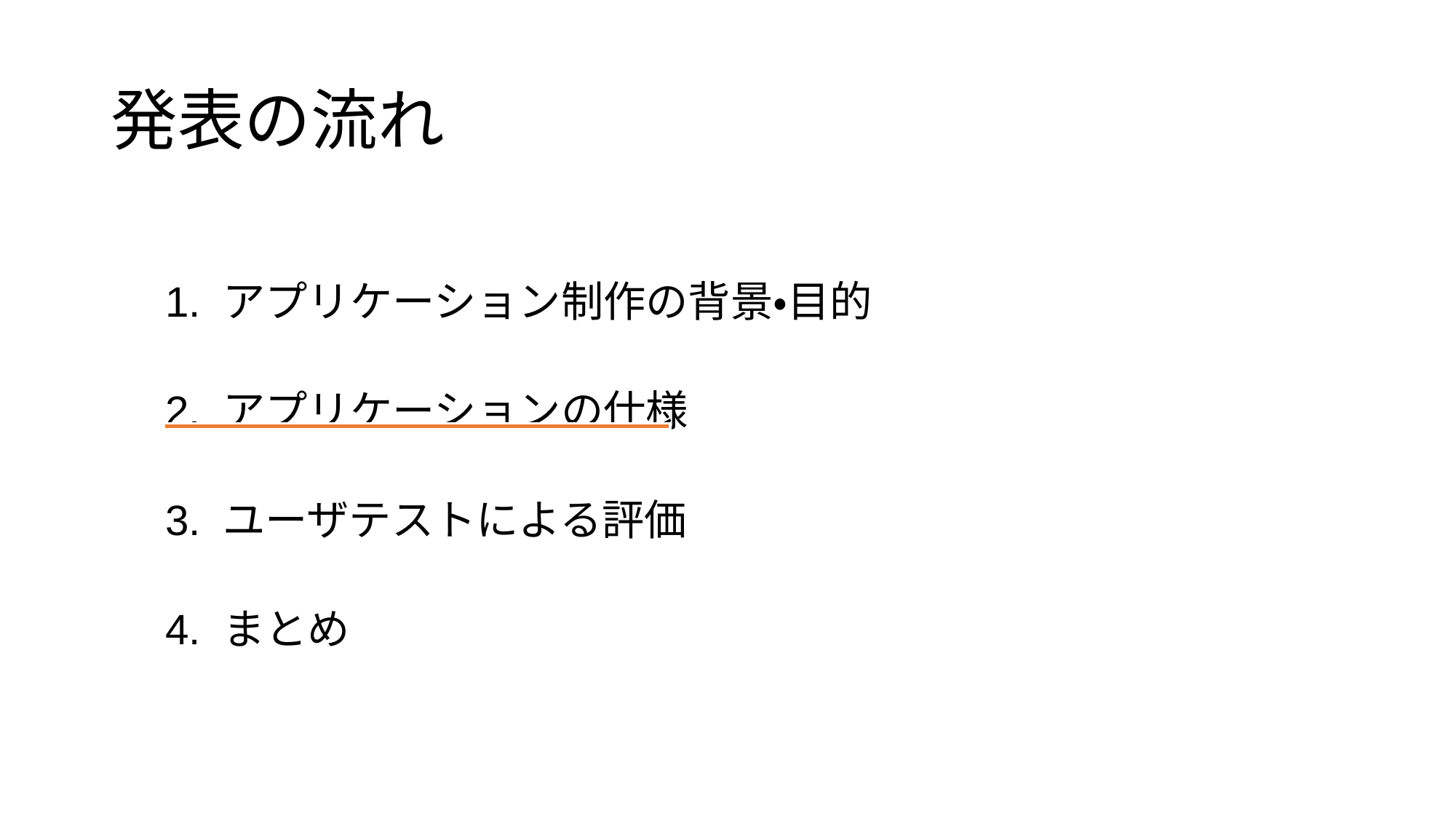

# 発表の流れ
1. アプリケーション制作の背景・目的
2. アプリケーションの仕様
3. ユーザテストによる評価
4. まとめ